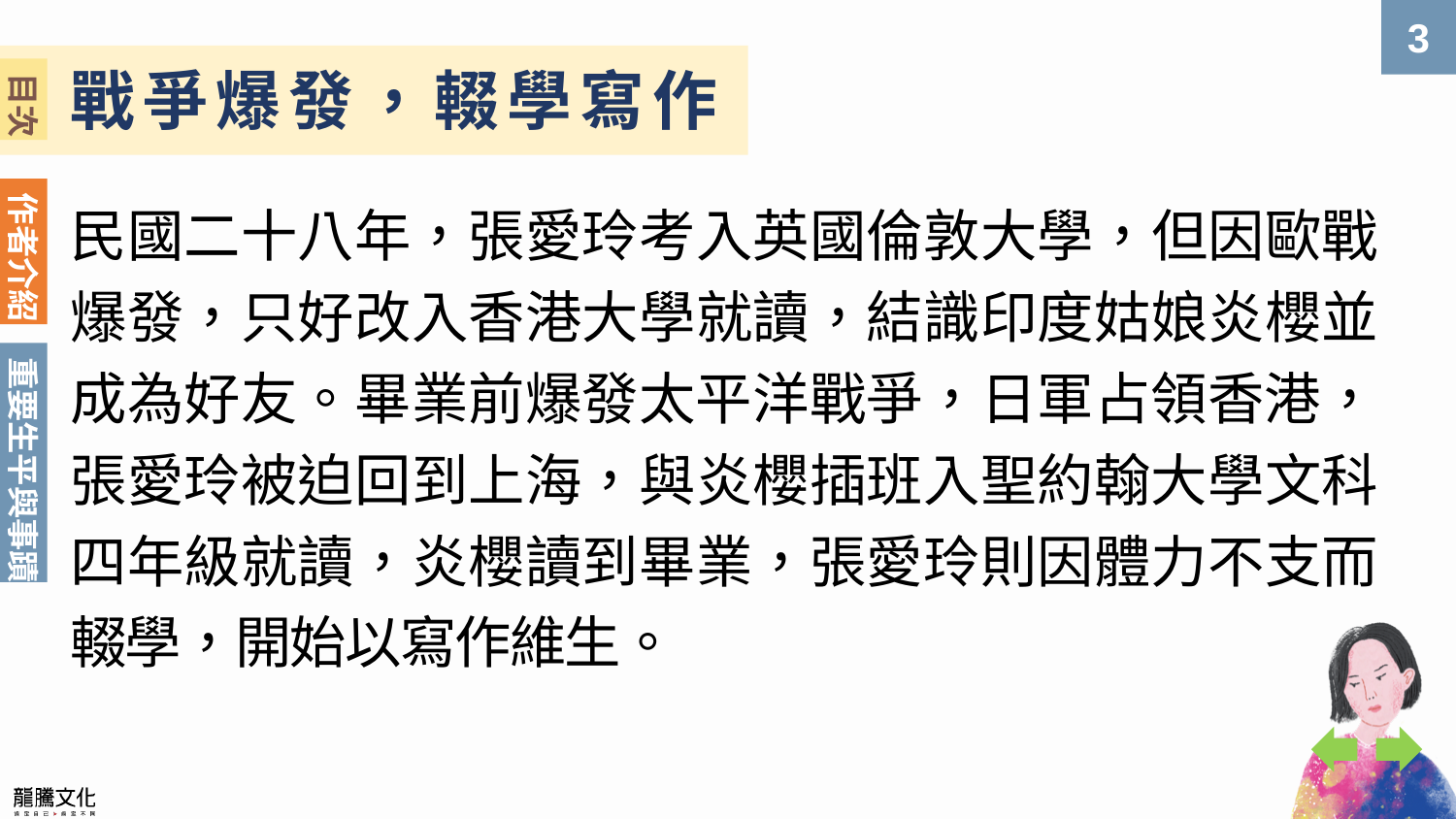

戰爭爆發，輟學寫作
目次
民國二十八年，張愛玲考入英國倫敦大學，但因歐戰爆發，只好改入香港大學就讀，結識印度姑娘炎櫻並成為好友。畢業前爆發太平洋戰爭，日軍占領香港，張愛玲被迫回到上海，與炎櫻插班入聖約翰大學文科四年級就讀，炎櫻讀到畢業，張愛玲則因體力不支而輟學，開始以寫作維生。
重要生平與事蹟